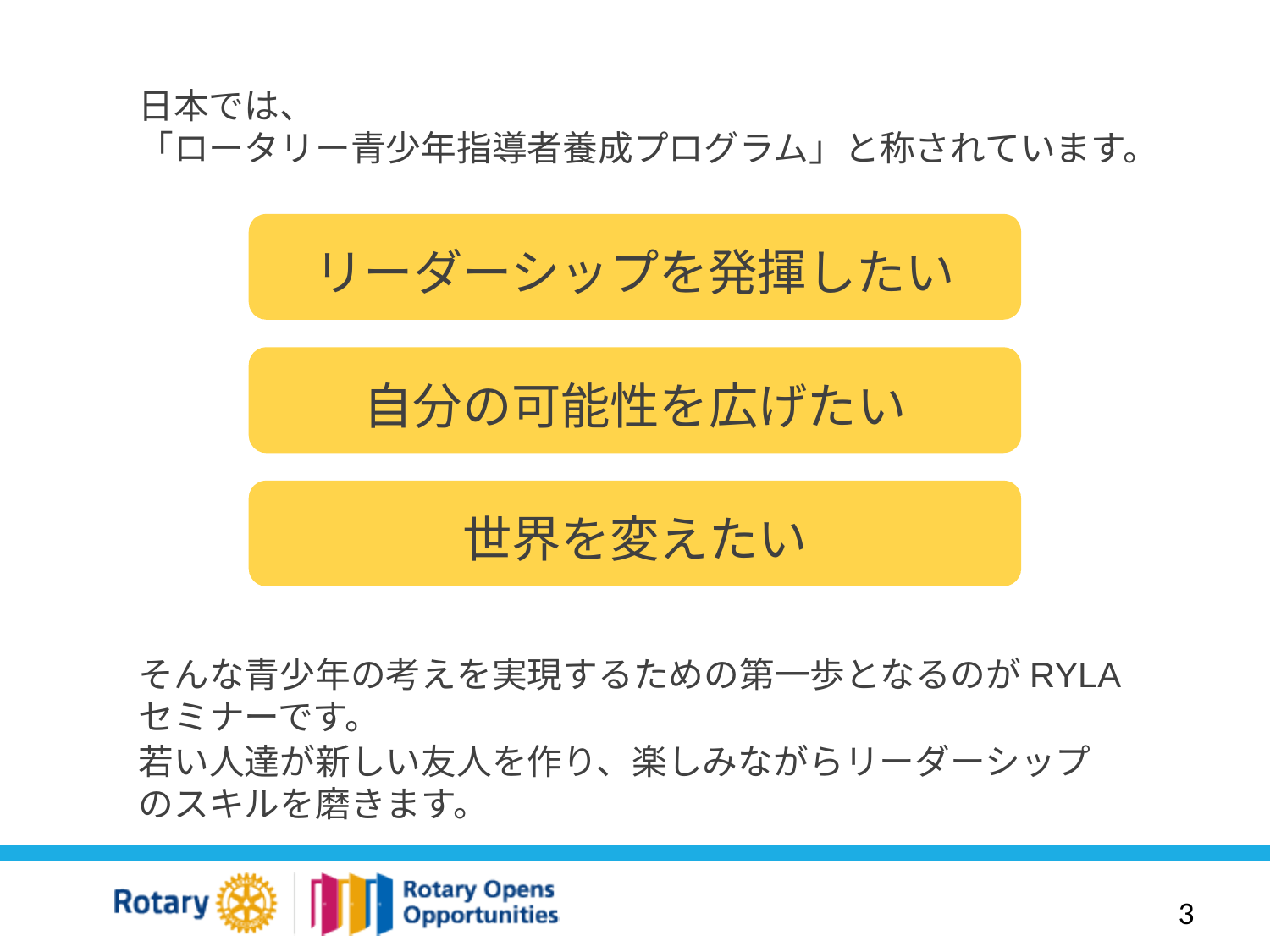

日本では、
「ロータリー青少年指導者養成プログラム」と称されています。

リーダーシップを発揮したい
自分の可能性を広げたい
世界を変えたい
そんな青少年の考えを実現するための第一歩となるのがRYLAセミナーです。
若い人達が新しい友人を作り、楽しみながらリーダーシップのスキルを磨きます。